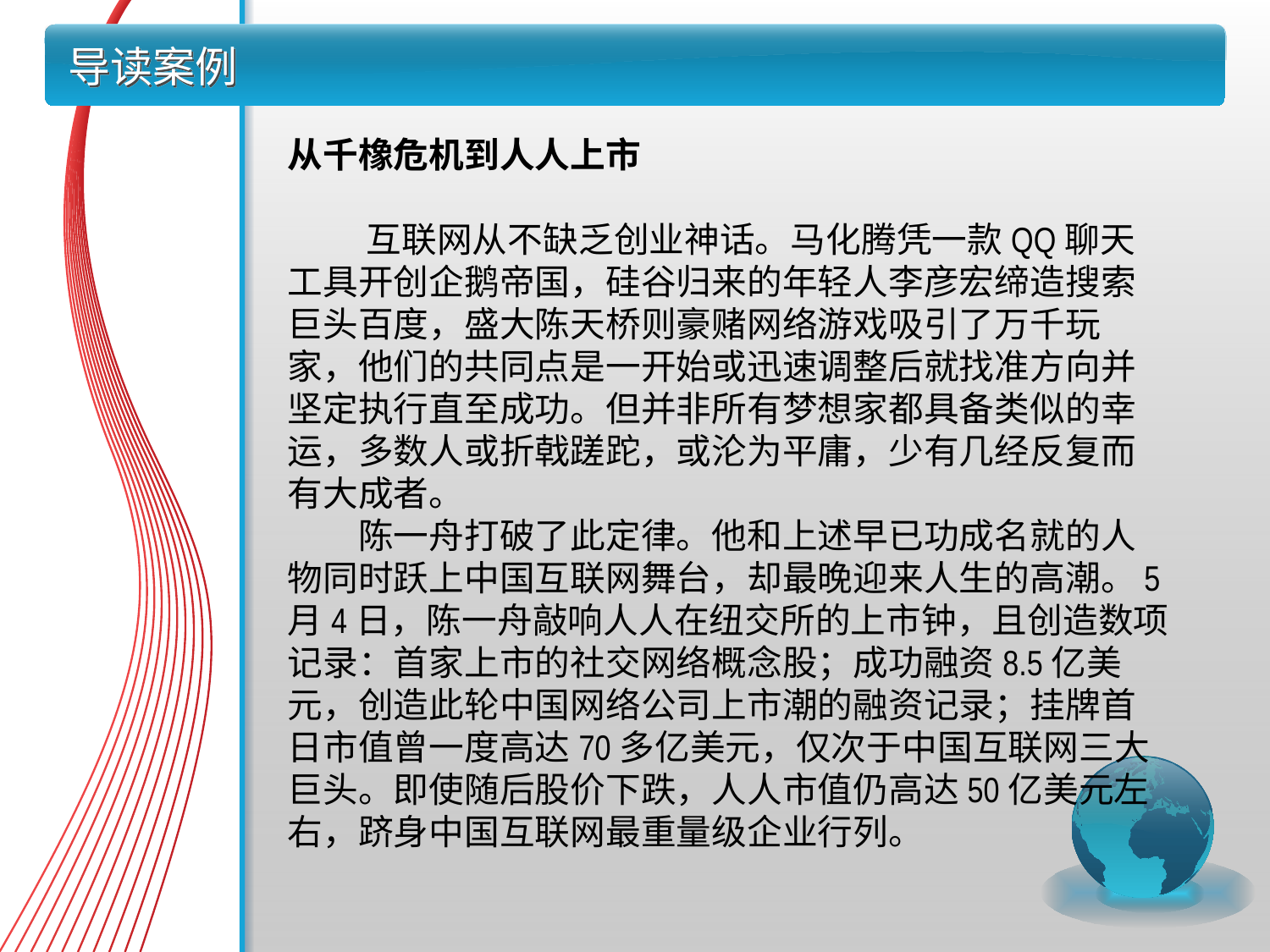

# 导读案例
从千橡危机到人人上市

         互联网从不缺乏创业神话。马化腾凭一款QQ聊天工具开创企鹅帝国，硅谷归来的年轻人李彦宏缔造搜索巨头百度，盛大陈天桥则豪赌网络游戏吸引了万千玩家，他们的共同点是一开始或迅速调整后就找准方向并坚定执行直至成功。但并非所有梦想家都具备类似的幸运，多数人或折戟蹉跎，或沦为平庸，少有几经反复而有大成者。
　　陈一舟打破了此定律。他和上述早已功成名就的人物同时跃上中国互联网舞台，却最晚迎来人生的高潮。5月4日，陈一舟敲响人人在纽交所的上市钟，且创造数项记录：首家上市的社交网络概念股；成功融资8.5亿美元，创造此轮中国网络公司上市潮的融资记录；挂牌首日市值曾一度高达70多亿美元，仅次于中国互联网三大巨头。即使随后股价下跌，人人市值仍高达50亿美元左右，跻身中国互联网最重量级企业行列。